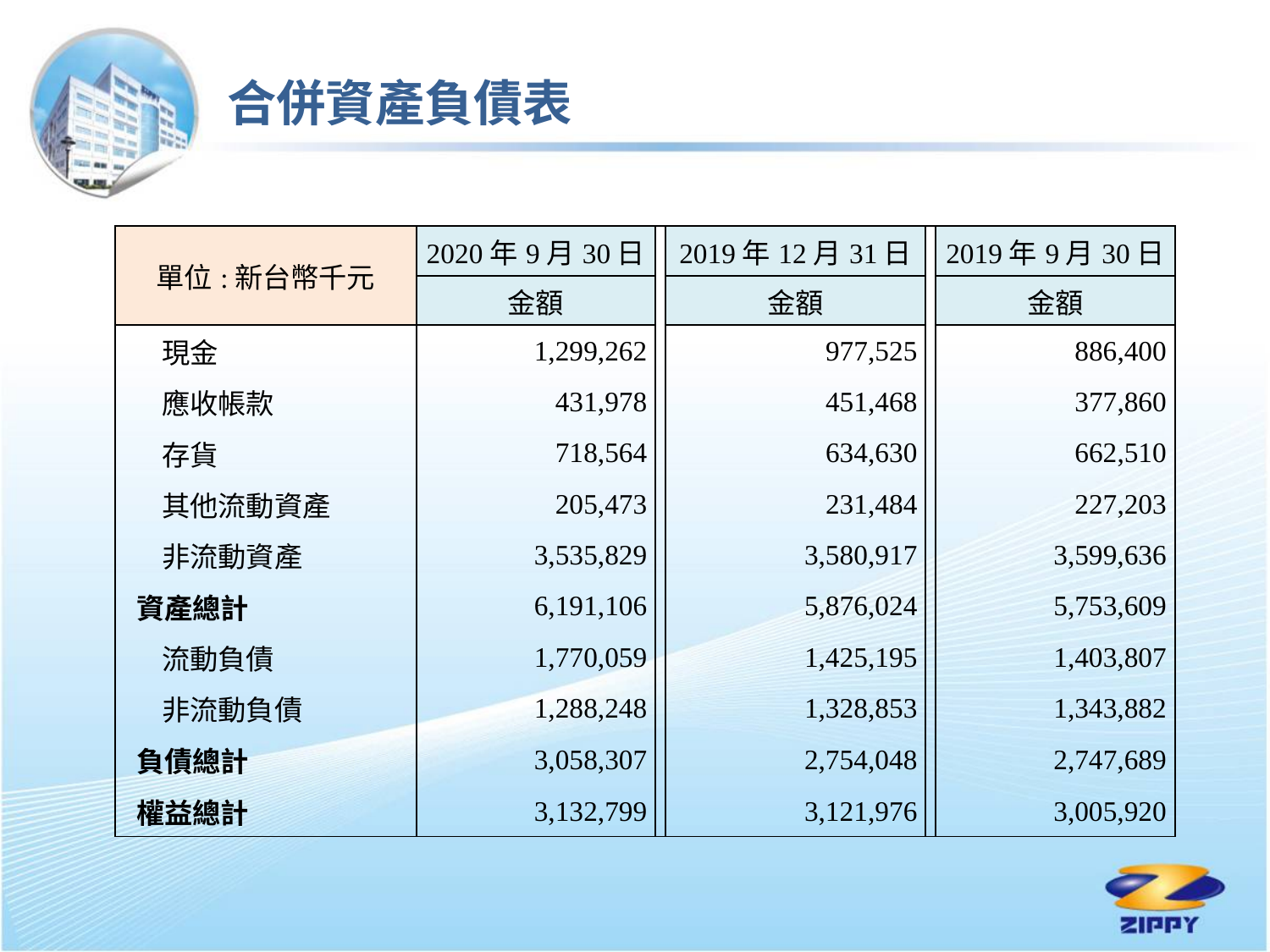

合併資產負債表

| 單位:新台幣千元 | 2020年9月30日 |  | 2019年12月31日 |  | 2019年9月30日 |
| --- | --- | --- | --- | --- | --- |
|  | 金額 |  | 金額 |  | 金額 |
| 現金 | 1,299,262 |  | 977,525 |  | 886,400 |
| 應收帳款 | 431,978 |  | 451,468 |  | 377,860 |
| 存貨 | 718,564 |  | 634,630 |  | 662,510 |
| 其他流動資產 | 205,473 |  | 231,484 |  | 227,203 |
| 非流動資產 | 3,535,829 |  | 3,580,917 |  | 3,599,636 |
| 資產總計 | 6,191,106 |  | 5,876,024 |  | 5,753,609 |
| 流動負債 | 1,770,059 |  | 1,425,195 |  | 1,403,807 |
| 非流動負債 | 1,288,248 |  | 1,328,853 |  | 1,343,882 |
| 負債總計 | 3,058,307 |  | 2,754,048 |  | 2,747,689 |
| 權益總計 | 3,132,799 |  | 3,121,976 |  | 3,005,920 |